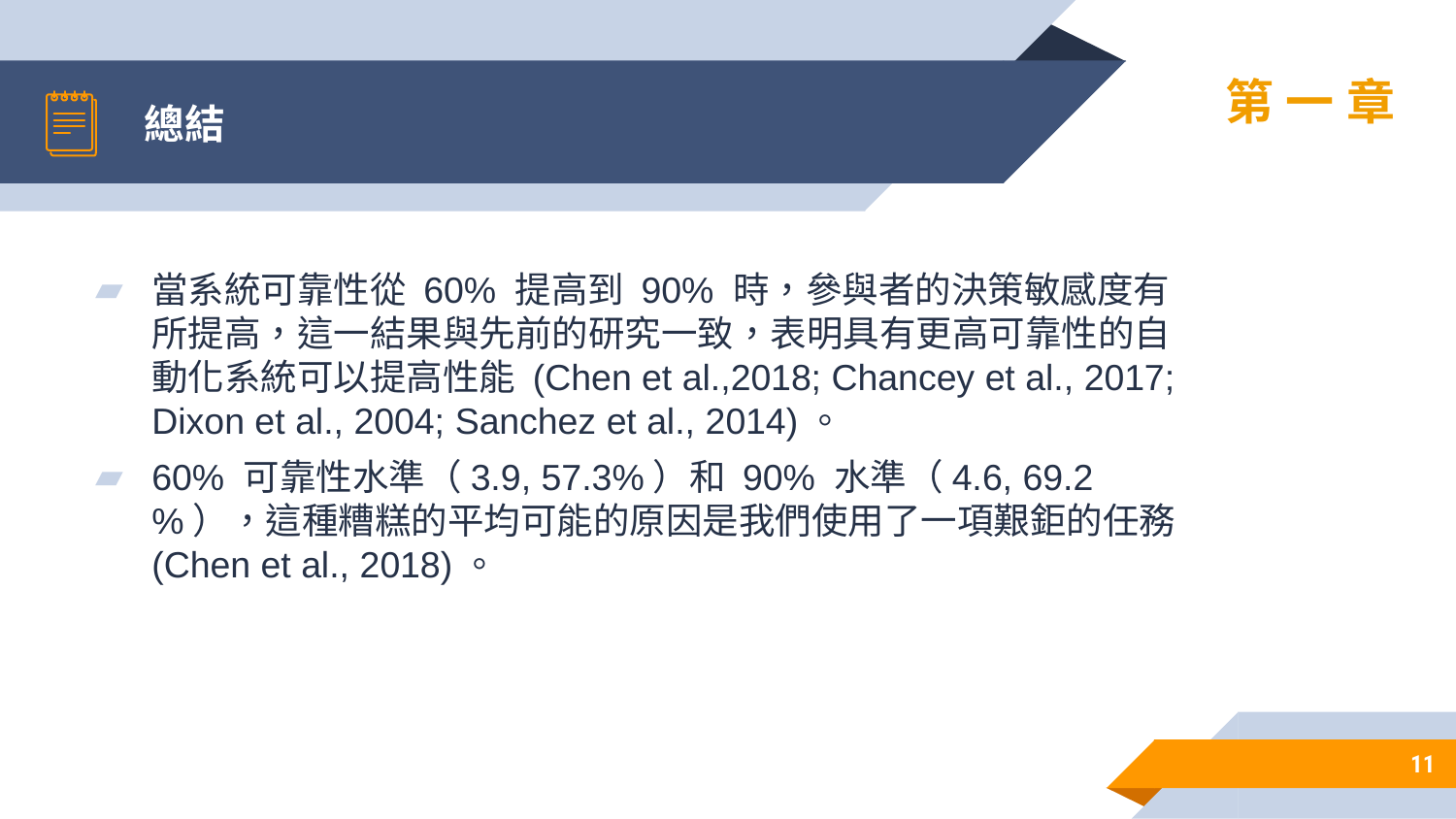

# 總結
第一章

當系統可靠性從 60% 提高到 90% 時，參與者的決策敏感度有所提高，這一結果與先前的研究一致，表明具有更高可靠性的自動化系統可以提高性能 (Chen et al.,2018; Chancey et al., 2017; Dixon et al., 2004; Sanchez et al., 2014)。
60% 可靠性水準（3.9, 57.3%）和 90% 水準（4.6, 69.2%），這種糟糕的平均可能的原因是我們使用了一項艱鉅的任務(Chen et al., 2018)。

11